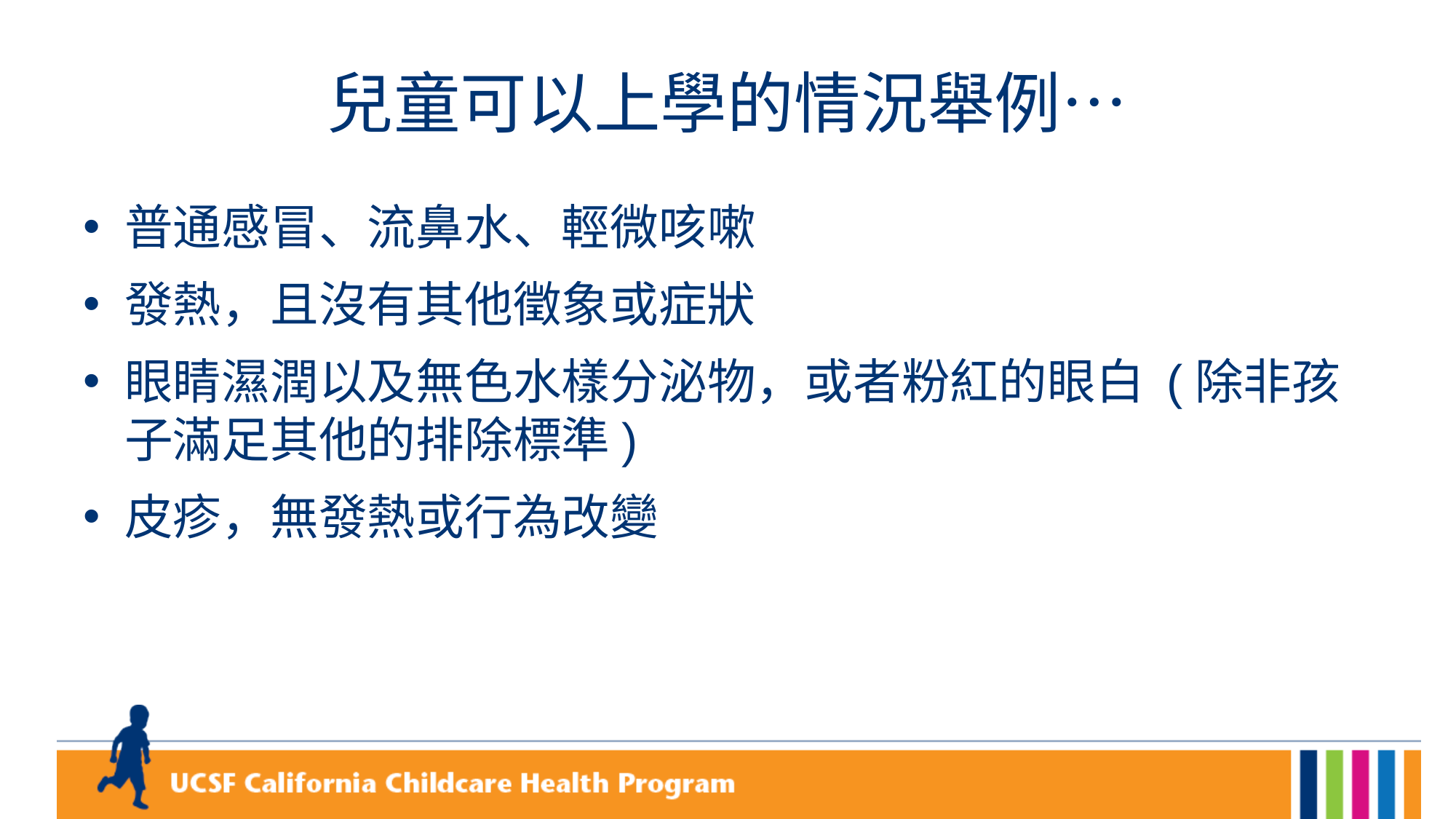

# 兒童可以上學的情況舉例…
普通感冒、流鼻水、輕微咳嗽
發熱，且沒有其他徵象或症狀
眼睛濕潤以及無色水樣分泌物，或者粉紅的眼白 (除非孩子滿足其他的排除標準)
皮疹，無發熱或行為改變